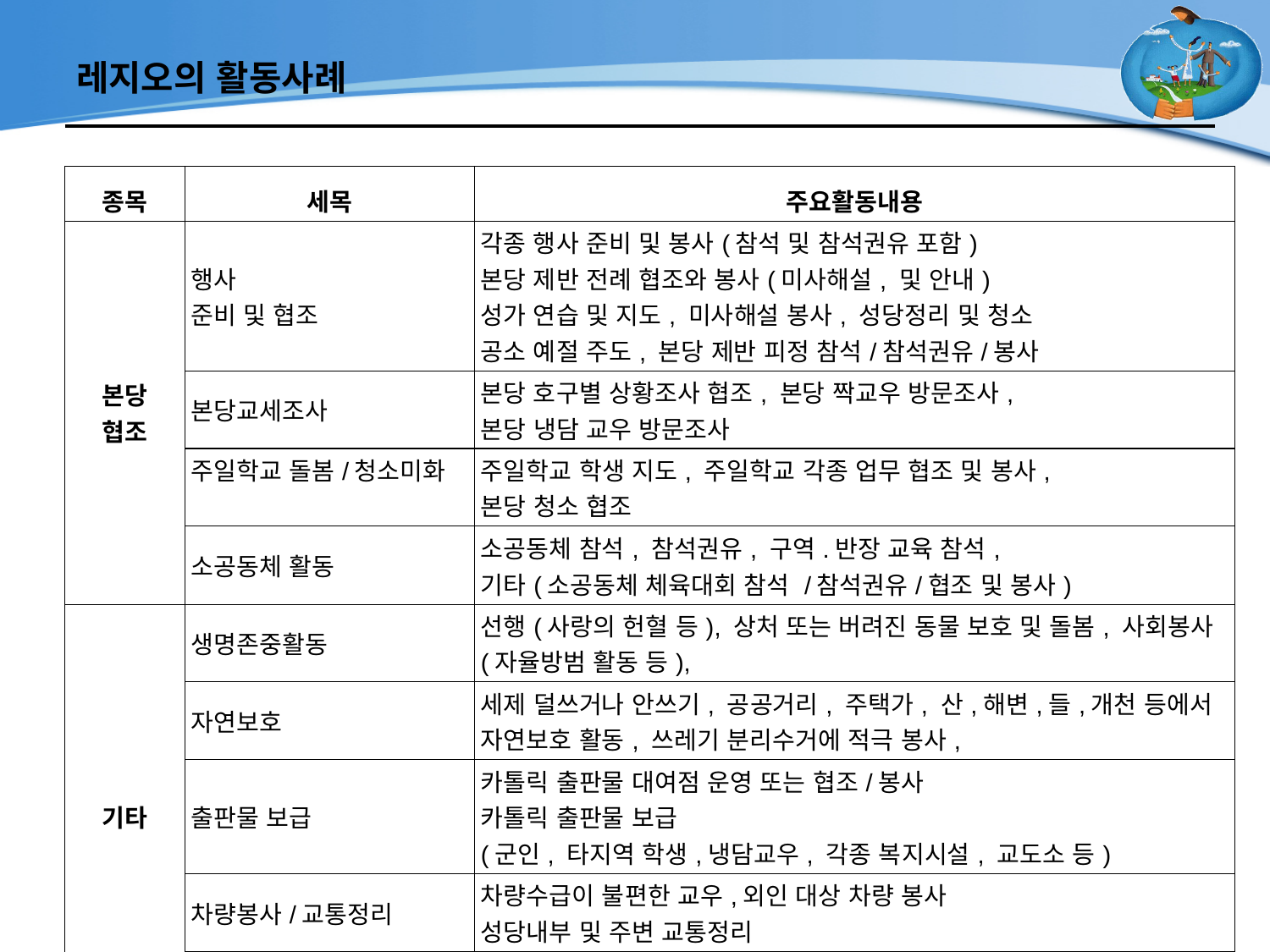

# 레지오의 활동사례
| 종목 | 세목 | 주요활동내용 |
| --- | --- | --- |
| 본당 협조 | 행사 준비 및 협조 | 각종 행사 준비 및 봉사(참석 및 참석권유 포함) 본당 제반 전례 협조와 봉사(미사해설, 및 안내) 성가 연습 및 지도, 미사해설 봉사, 성당정리 및 청소 공소 예절 주도, 본당 제반 피정 참석/참석권유/봉사 |
|  | 본당교세조사 | 본당 호구별 상황조사 협조, 본당 짝교우 방문조사, 본당 냉담 교우 방문조사 |
|  | 주일학교 돌봄/청소미화 | 주일학교 학생 지도, 주일학교 각종 업무 협조 및 봉사, 본당 청소 협조 |
|  | 소공동체 활동 | 소공동체 참석, 참석권유, 구역.반장 교육 참석, 기타(소공동체 체육대회 참석 /참석권유/협조 및 봉사) |
| 기타 | 생명존중활동 | 선행(사랑의 헌혈 등), 상처 또는 버려진 동물 보호 및 돌봄, 사회봉사(자율방범 활동 등), |
|  | 자연보호 | 세제 덜쓰거나 안쓰기, 공공거리, 주택가, 산,해변,들,개천 등에서 자연보호 활동, 쓰레기 분리수거에 적극 봉사, |
|  | 출판물 보급 | 카톨릭 출판물 대여점 운영 또는 협조/봉사 카톨릭 출판물 보급 (군인, 타지역 학생,냉담교우, 각종 복지시설, 교도소 등) |
|  | 차량봉사/교통정리 | 차량수급이 불편한 교우,외인 대상 차량 봉사 성당내부 및 주변 교통정리 |
|  | 가정성화 활동 (가족단위) | 가족단위 신심행사 (피정 , 성직자묘소 참배, 성지순례, 가정기도) |